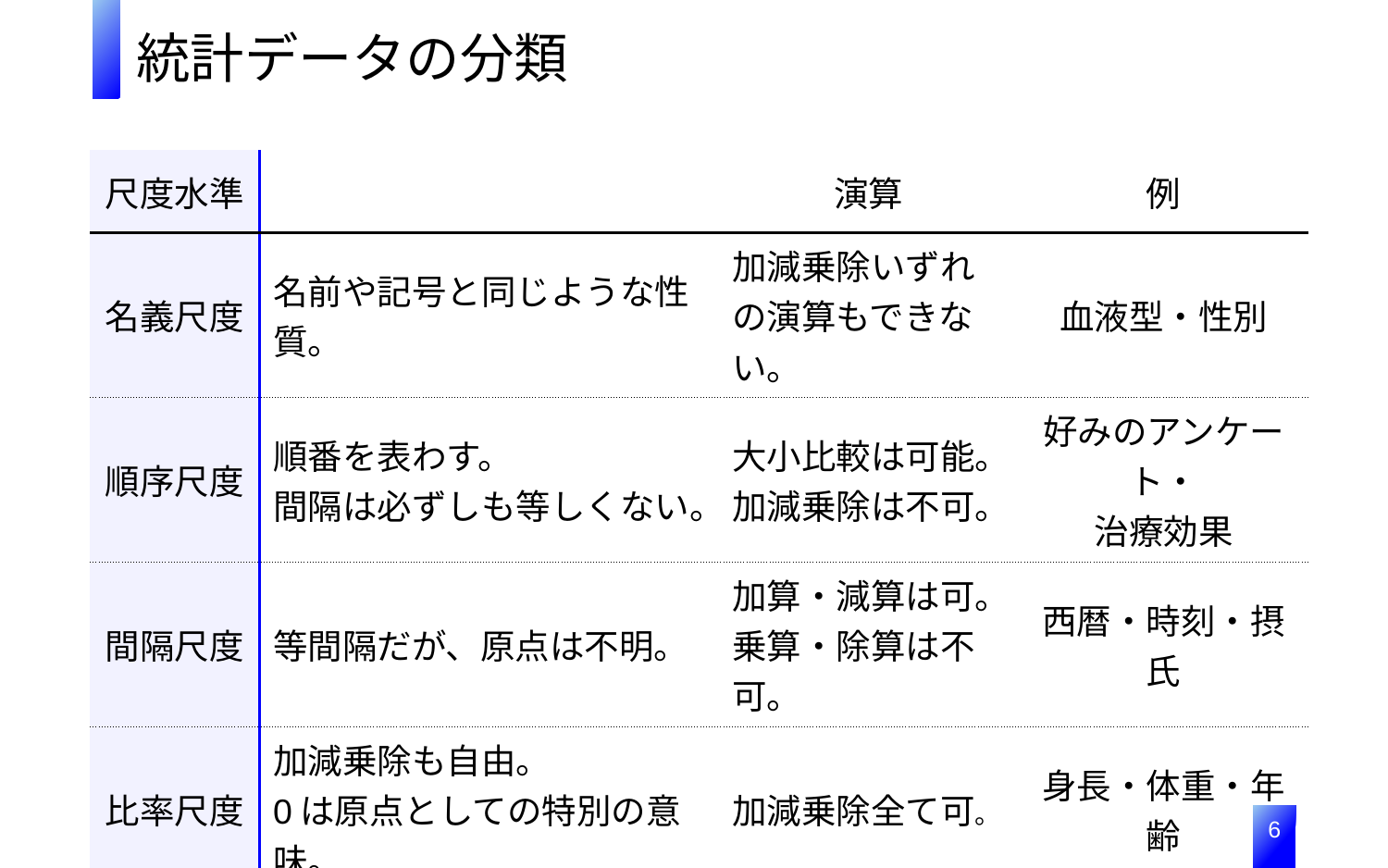

統計データの分類
| 尺度水準 |  | 演算 | 例 |
| --- | --- | --- | --- |
| 名義尺度 | 名前や記号と同じような性質。 | 加減乗除いずれの演算もできない。 | 血液型・性別 |
| 順序尺度 | 順番を表わす。 間隔は必ずしも等しくない。 | 大小比較は可能。 加減乗除は不可。 | 好みのアンケート・ 治療効果 |
| 間隔尺度 | 等間隔だが、原点は不明。 | 加算・減算は可。 乗算・除算は不可。 | 西暦・時刻・摂氏 |
| 比率尺度 | 加減乗除も自由。 0は原点としての特別の意味。 | 加減乗除全て可。 | 身長・体重・年齢 |